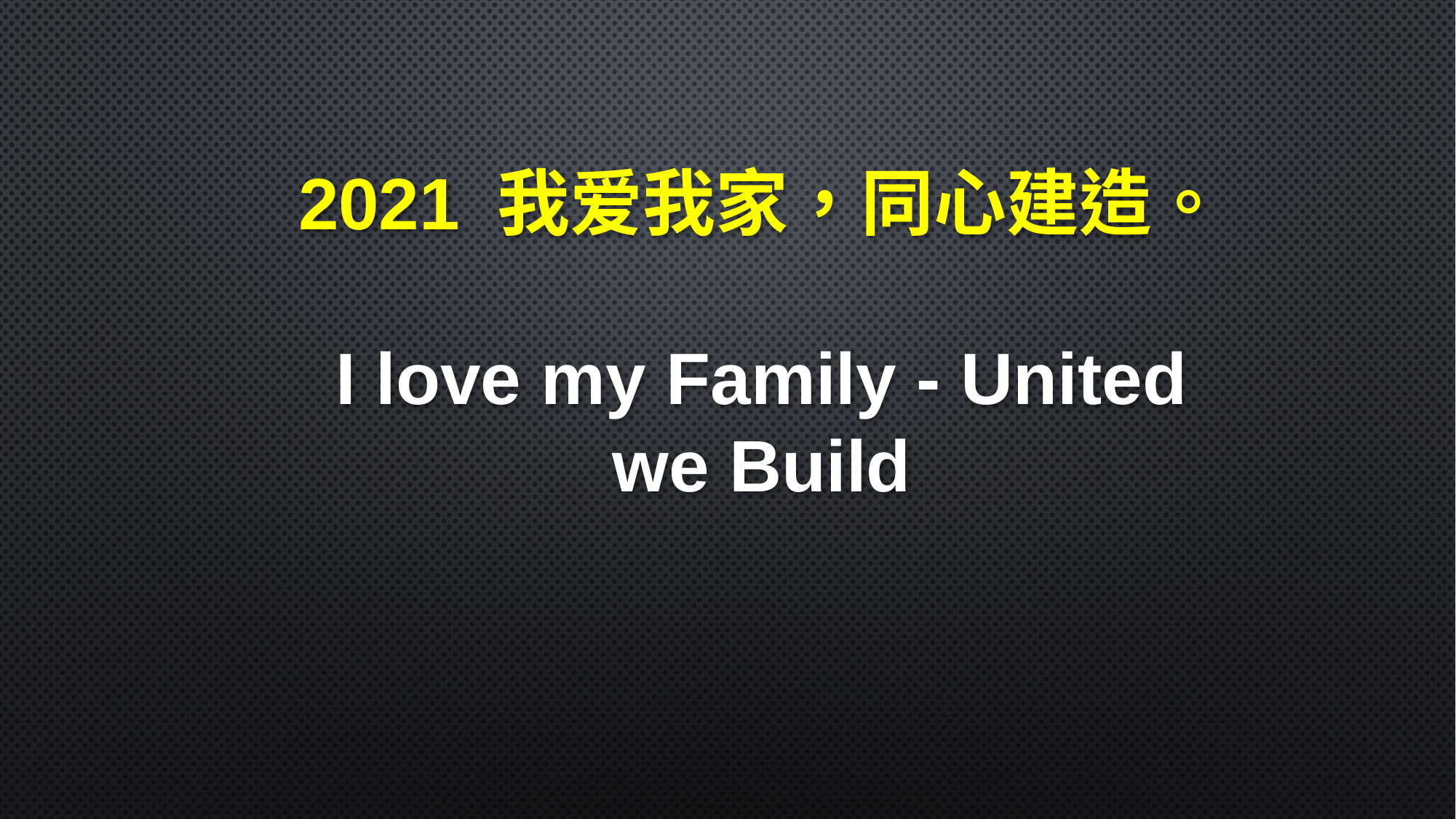

2021 我爱我家，同心建造。

I love my Family - United we Build